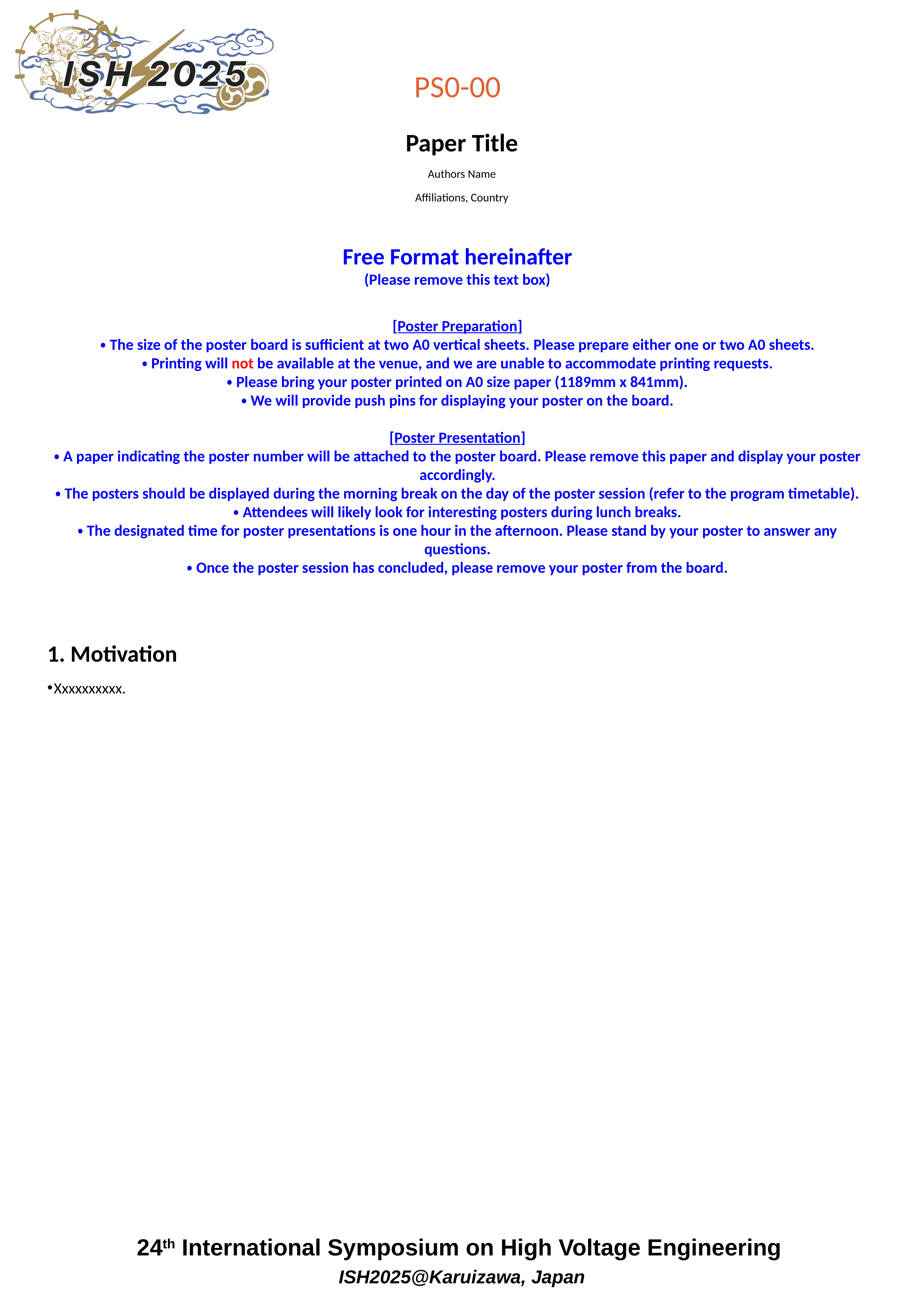

PS0-00
Paper Title
Authors Name
Affiliations, Country
Free Format hereinafter
(Please remove this text box)

[Poster Preparation]
・The size of the poster board is sufficient at two A0 vertical sheets. Please prepare either one or two A0 sheets.
・Printing will not be available at the venue, and we are unable to accommodate printing requests.
・Please bring your poster printed on A0 size paper (1189mm x 841mm).
・We will provide push pins for displaying your poster on the board.

[Poster Presentation]
・A paper indicating the poster number will be attached to the poster board. Please remove this paper and display your poster accordingly.
・The posters should be displayed during the morning break on the day of the poster session (refer to the program timetable).
・Attendees will likely look for interesting posters during lunch breaks.
・The designated time for poster presentations is one hour in the afternoon. Please stand by your poster to answer any questions.
・Once the poster session has concluded, please remove your poster from the board.

1. Motivation
Xxxxxxxxxx.